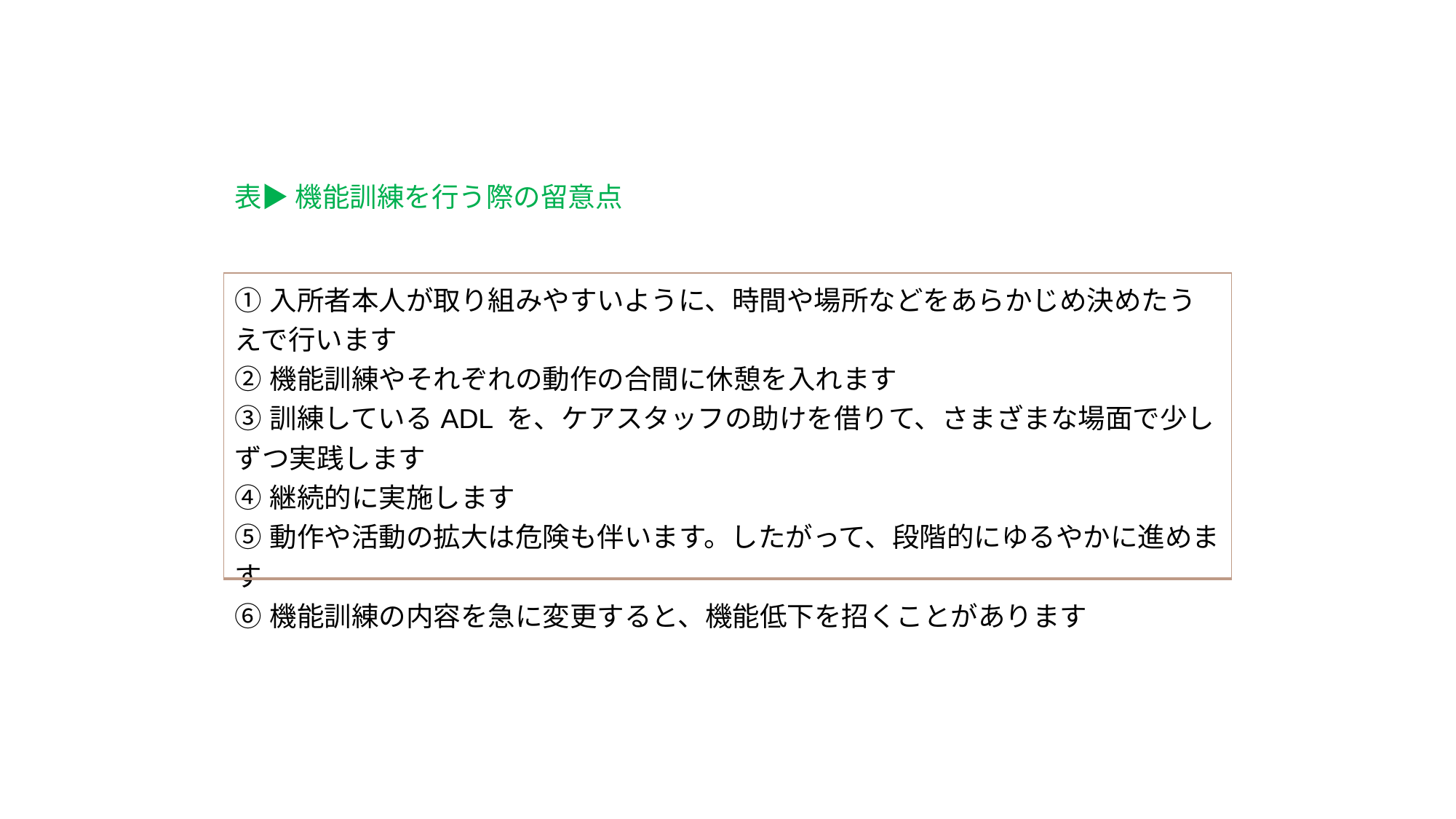

表▶ 機能訓練を行う際の留意点
| ①入所者本人が取り組みやすいように、時間や場所などをあらかじめ決めたうえで行います ②機能訓練やそれぞれの動作の合間に休憩を入れます ③訓練しているADL を、ケアスタッフの助けを借りて、さまざまな場面で少しずつ実践します ④継続的に実施します ⑤動作や活動の拡大は危険も伴います。したがって、段階的にゆるやかに進めます ⑥機能訓練の内容を急に変更すると、機能低下を招くことがあります |
| --- |